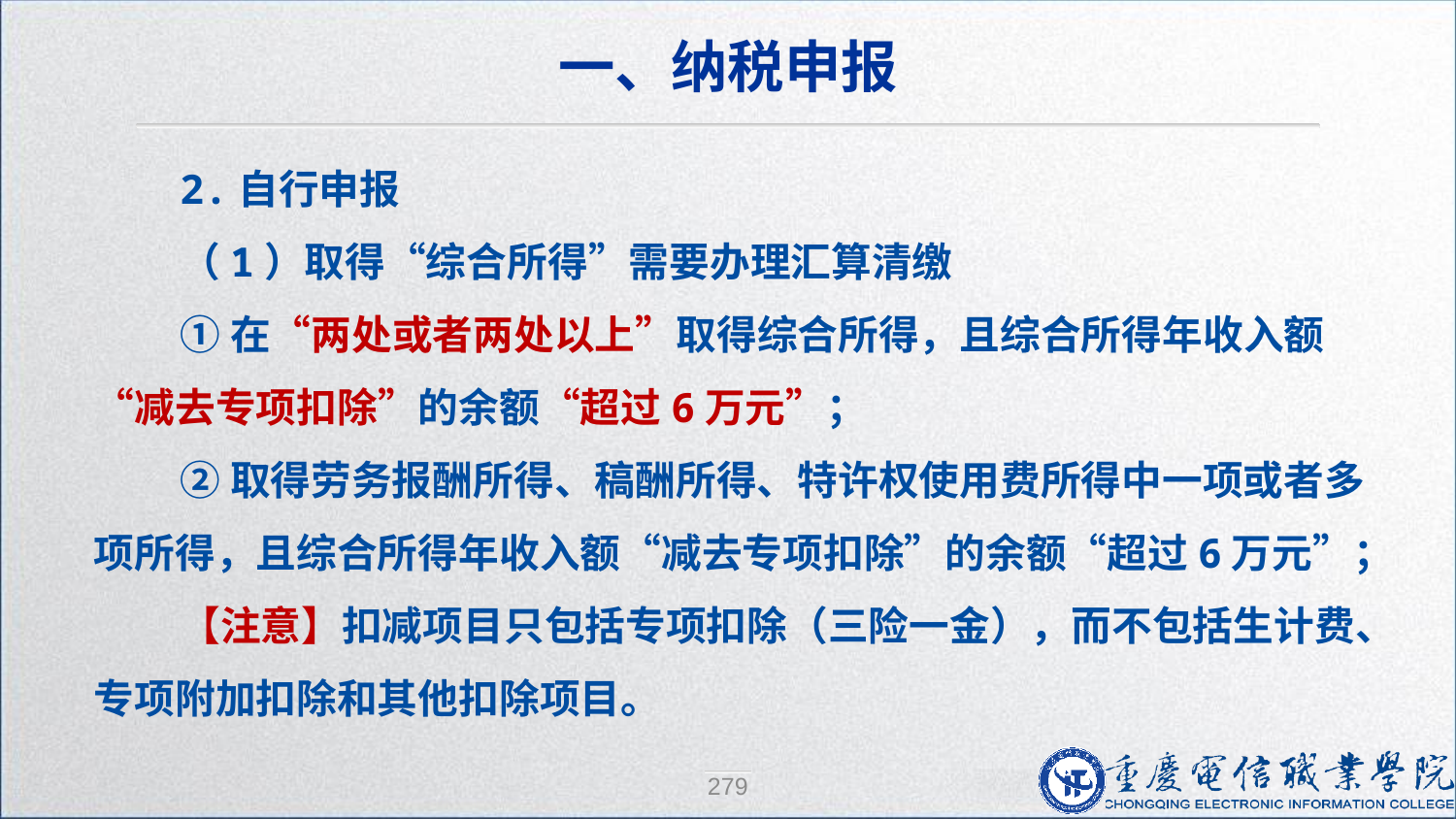

一、纳税申报
2.自行申报
（1）取得“综合所得”需要办理汇算清缴
①在“两处或者两处以上”取得综合所得，且综合所得年收入额“减去专项扣除”的余额“超过6万元”；
②取得劳务报酬所得、稿酬所得、特许权使用费所得中一项或者多项所得，且综合所得年收入额“减去专项扣除”的余额“超过6万元”；
【注意】扣减项目只包括专项扣除（三险一金），而不包括生计费、专项附加扣除和其他扣除项目。
279